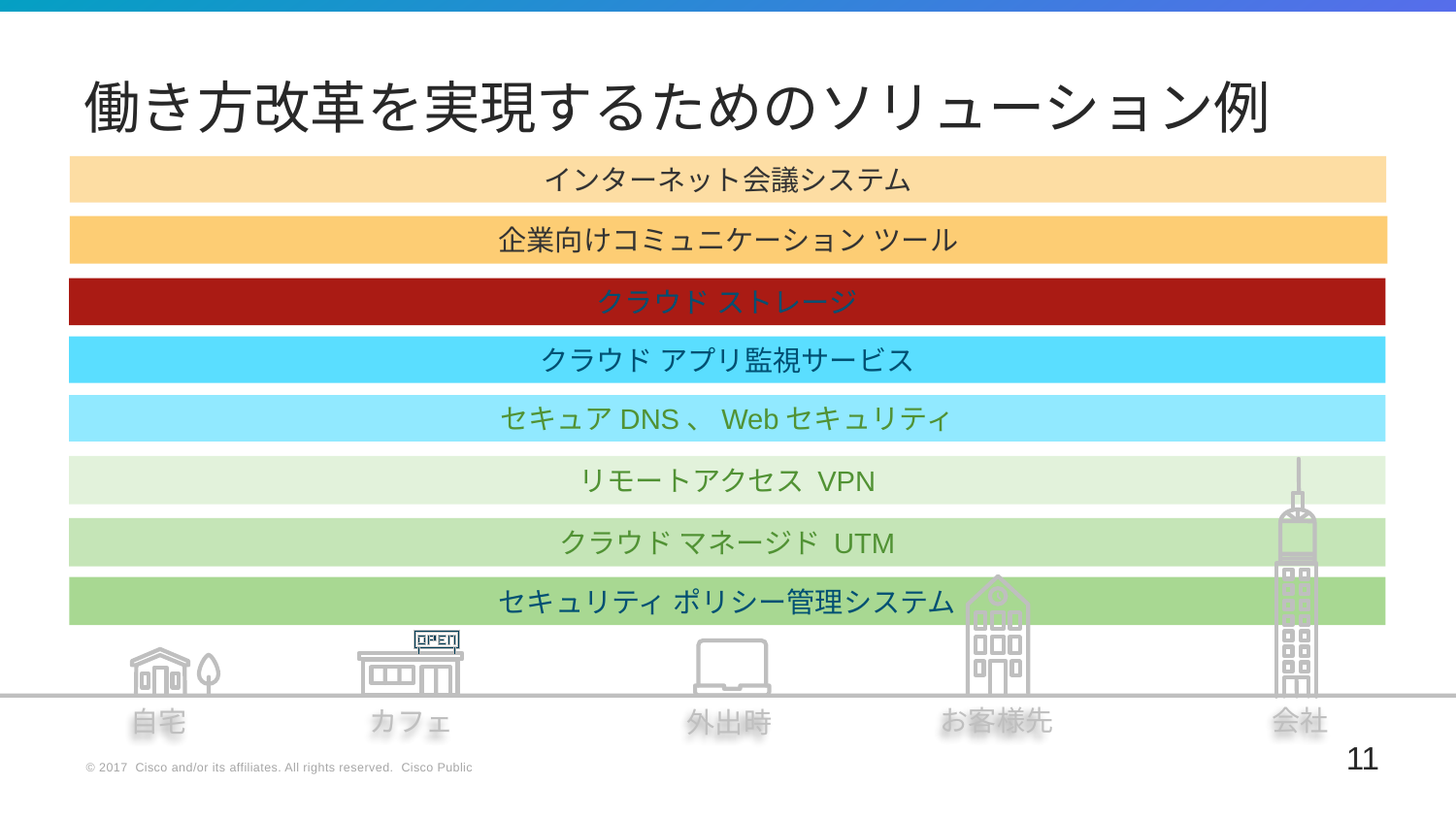

# 働き方改革を実現するためのソリューション例

インターネット会議システム
企業向けコミュニケーション ツール
クラウド ストレージ
クラウド アプリ監視サービス
セキュアDNS、Webセキュリティ
リモートアクセス VPN

クラウド マネージド UTM

セキュリティ ポリシー管理システム

会社
お客様先

カフェ
自宅
外出時